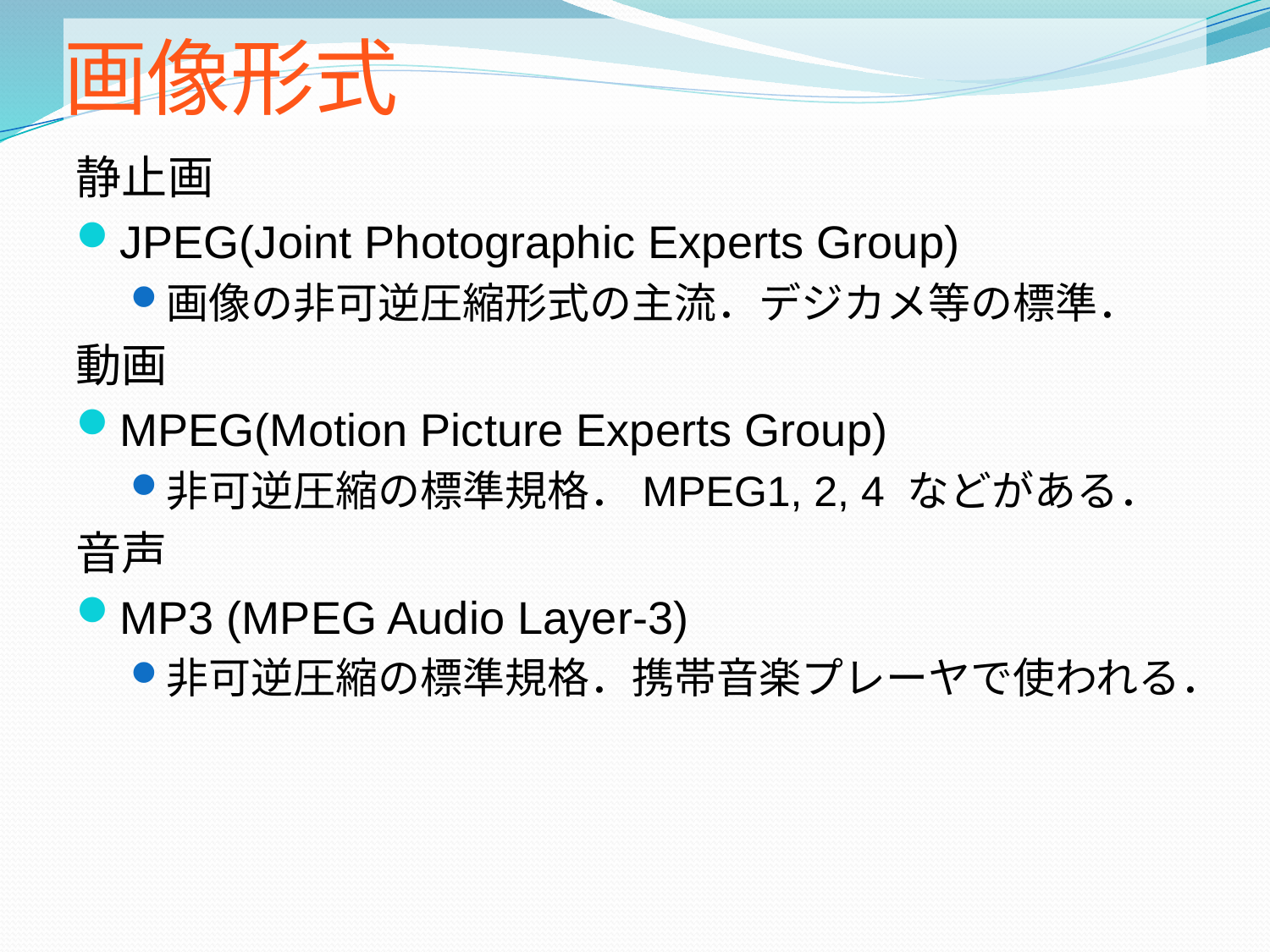

# 画像形式
静止画
JPEG(Joint Photographic Experts Group)
画像の非可逆圧縮形式の主流．デジカメ等の標準．
動画
MPEG(Motion Picture Experts Group)
非可逆圧縮の標準規格．MPEG1, 2, 4 などがある．
音声
MP3 (MPEG Audio Layer-3)
非可逆圧縮の標準規格．携帯音楽プレーヤで使われる．